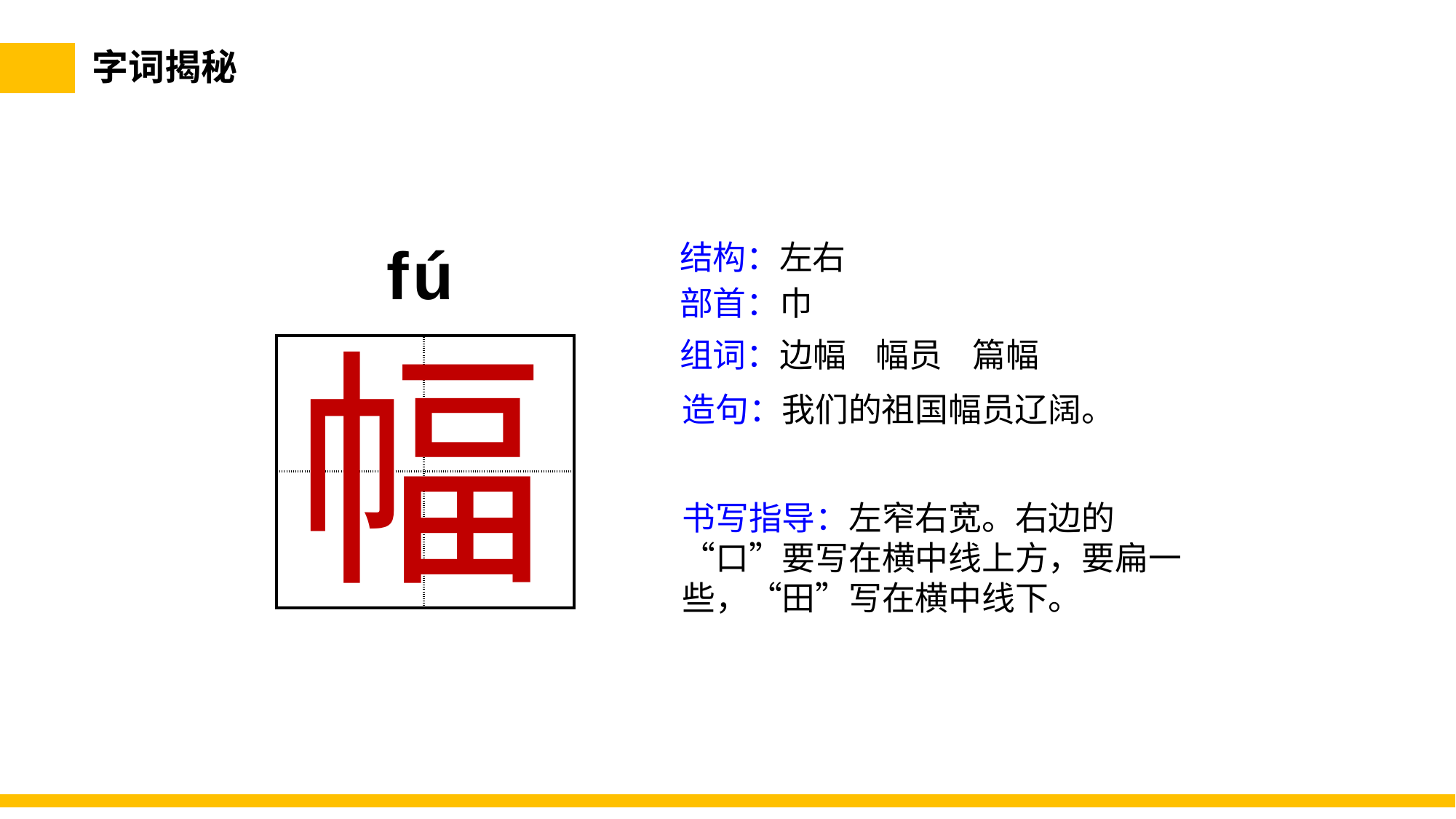

字词揭秘
fú
结构：左右
部首：巾
幅
组词：边幅    幅员    篇幅
|  |  |
| --- | --- |
|  |  |
造句：我们的祖国幅员辽阔。

书写指导：左窄右宽。右边的“口”要写在横中线上方，要扁一些，“田”写在横中线下。